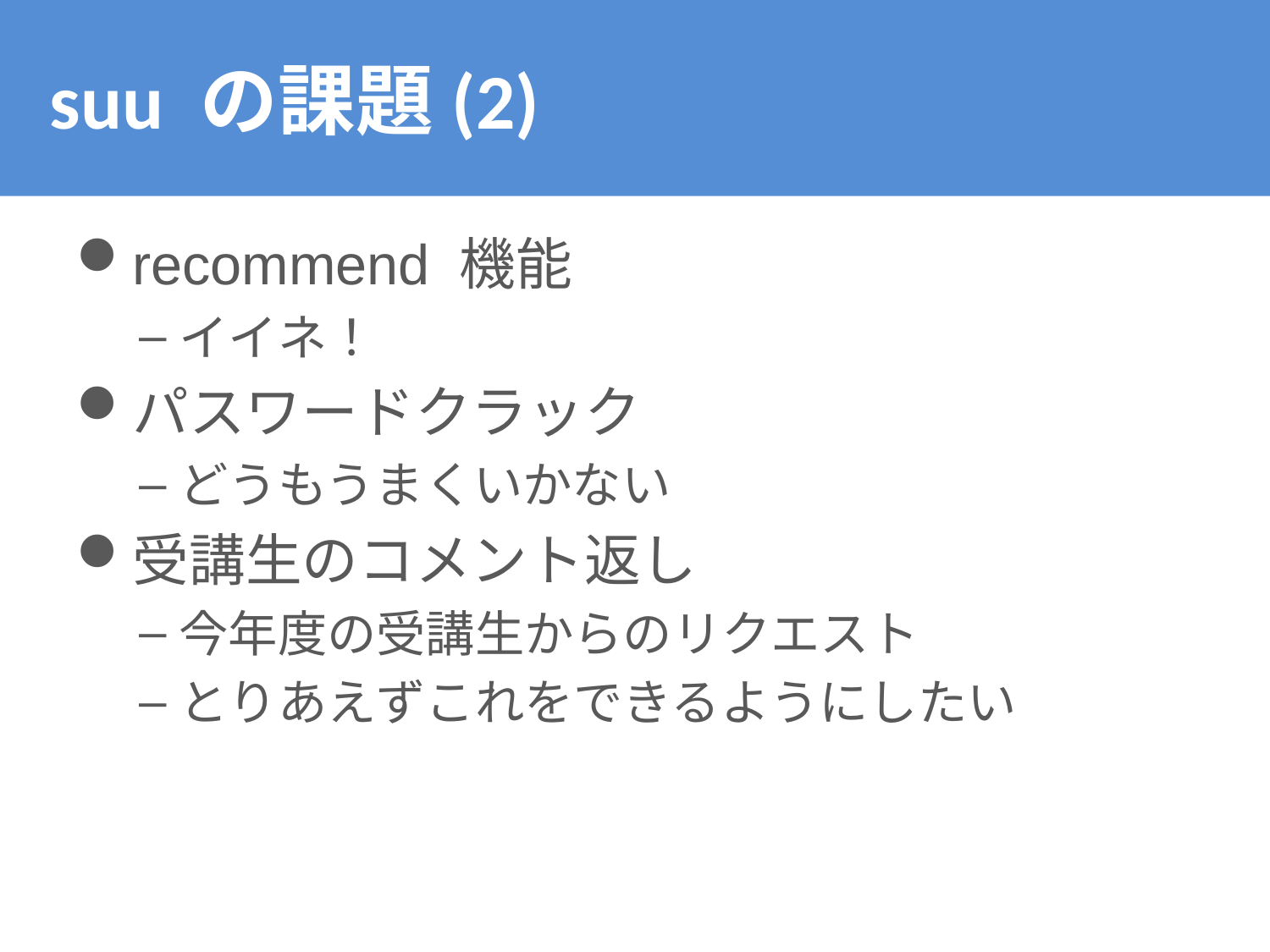

# suu の課題(2)
recommend 機能
イイネ！
パスワードクラック
どうもうまくいかない
受講生のコメント返し
今年度の受講生からのリクエスト
とりあえずこれをできるようにしたい